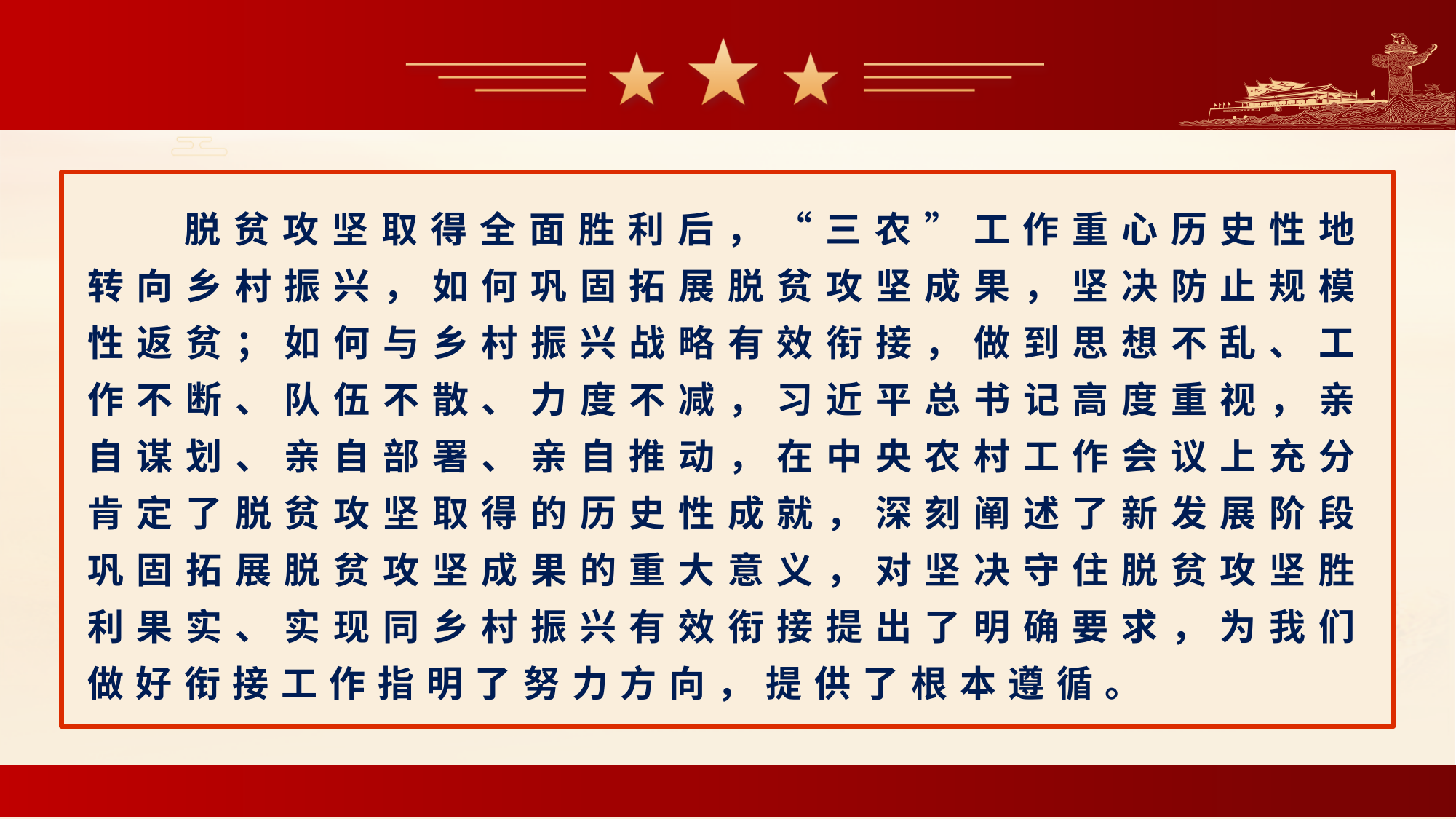

脱贫攻坚取得全面胜利后，“三农”工作重心历史性地转向乡村振兴，如何巩固拓展脱贫攻坚成果，坚决防止规模性返贫；如何与乡村振兴战略有效衔接，做到思想不乱、工作不断、队伍不散、力度不减，习近平总书记高度重视，亲自谋划、亲自部署、亲自推动，在中央农村工作会议上充分肯定了脱贫攻坚取得的历史性成就，深刻阐述了新发展阶段巩固拓展脱贫攻坚成果的重大意义，对坚决守住脱贫攻坚胜利果实、实现同乡村振兴有效衔接提出了明确要求，为我们做好衔接工作指明了努力方向，提供了根本遵循。